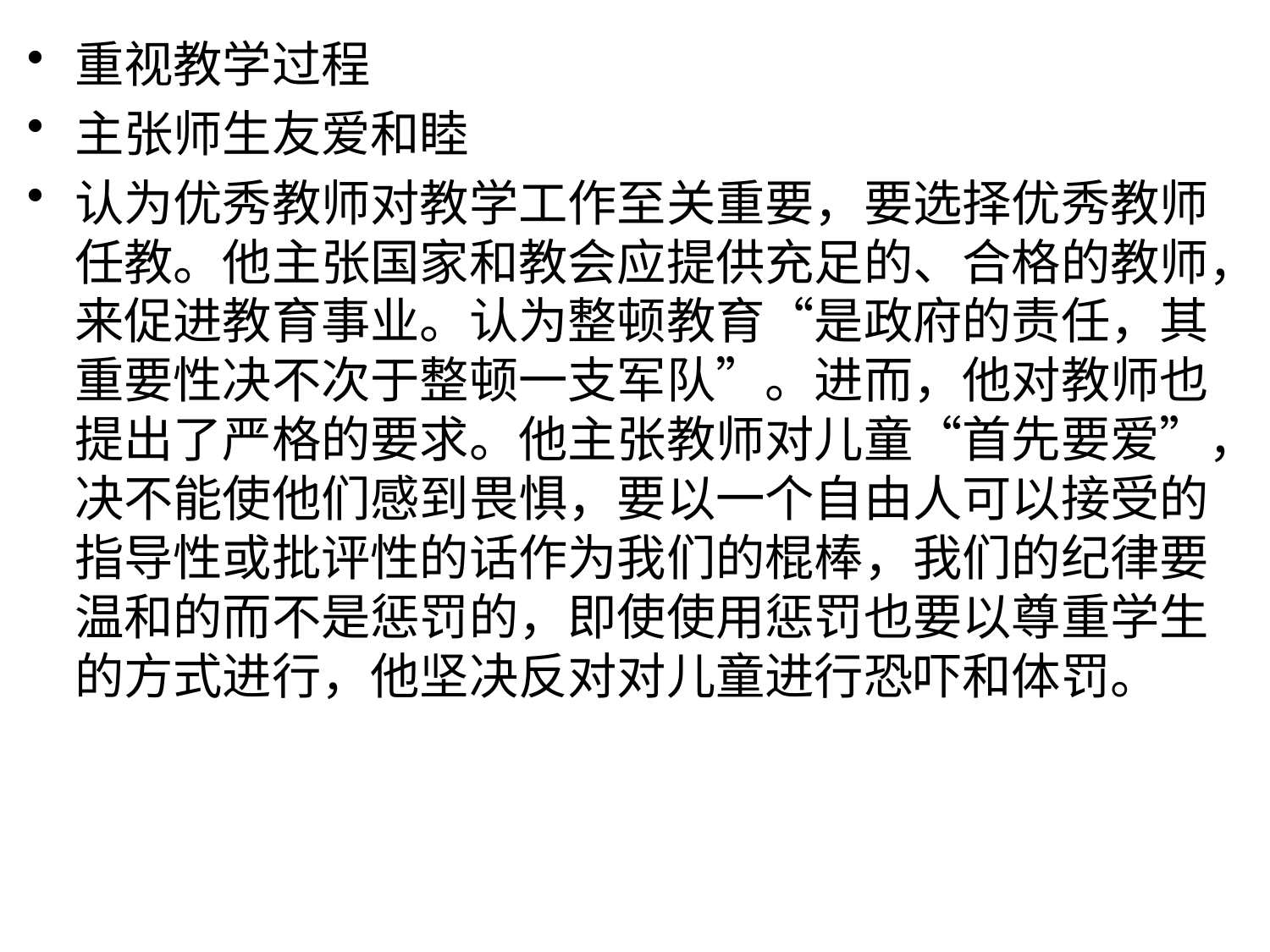

重视教学过程
主张师生友爱和睦
认为优秀教师对教学工作至关重要，要选择优秀教师任教。他主张国家和教会应提供充足的、合格的教师，来促进教育事业。认为整顿教育“是政府的责任，其重要性决不次于整顿一支军队”。进而，他对教师也提出了严格的要求。他主张教师对儿童“首先要爱”，决不能使他们感到畏惧，要以一个自由人可以接受的指导性或批评性的话作为我们的棍棒，我们的纪律要温和的而不是惩罚的，即使使用惩罚也要以尊重学生的方式进行，他坚决反对对儿童进行恐吓和体罚。
#